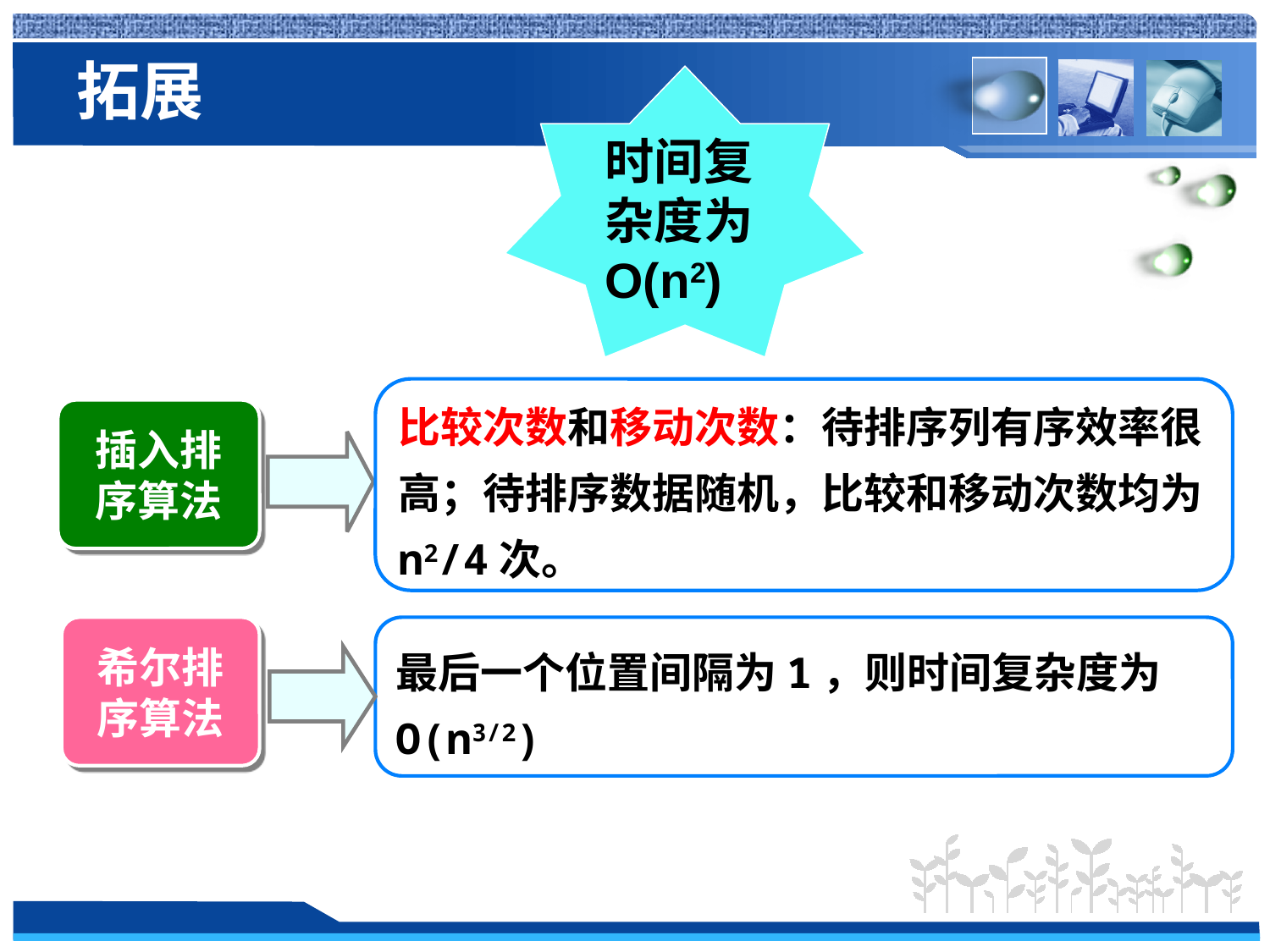

# 拓展
时间复杂度为O(n2)
比较次数和移动次数：待排序列有序效率很高；待排序数据随机，比较和移动次数均为n2/4次。
插入排序算法

希尔排序算法
最后一个位置间隔为1，则时间复杂度为O(n3/2)